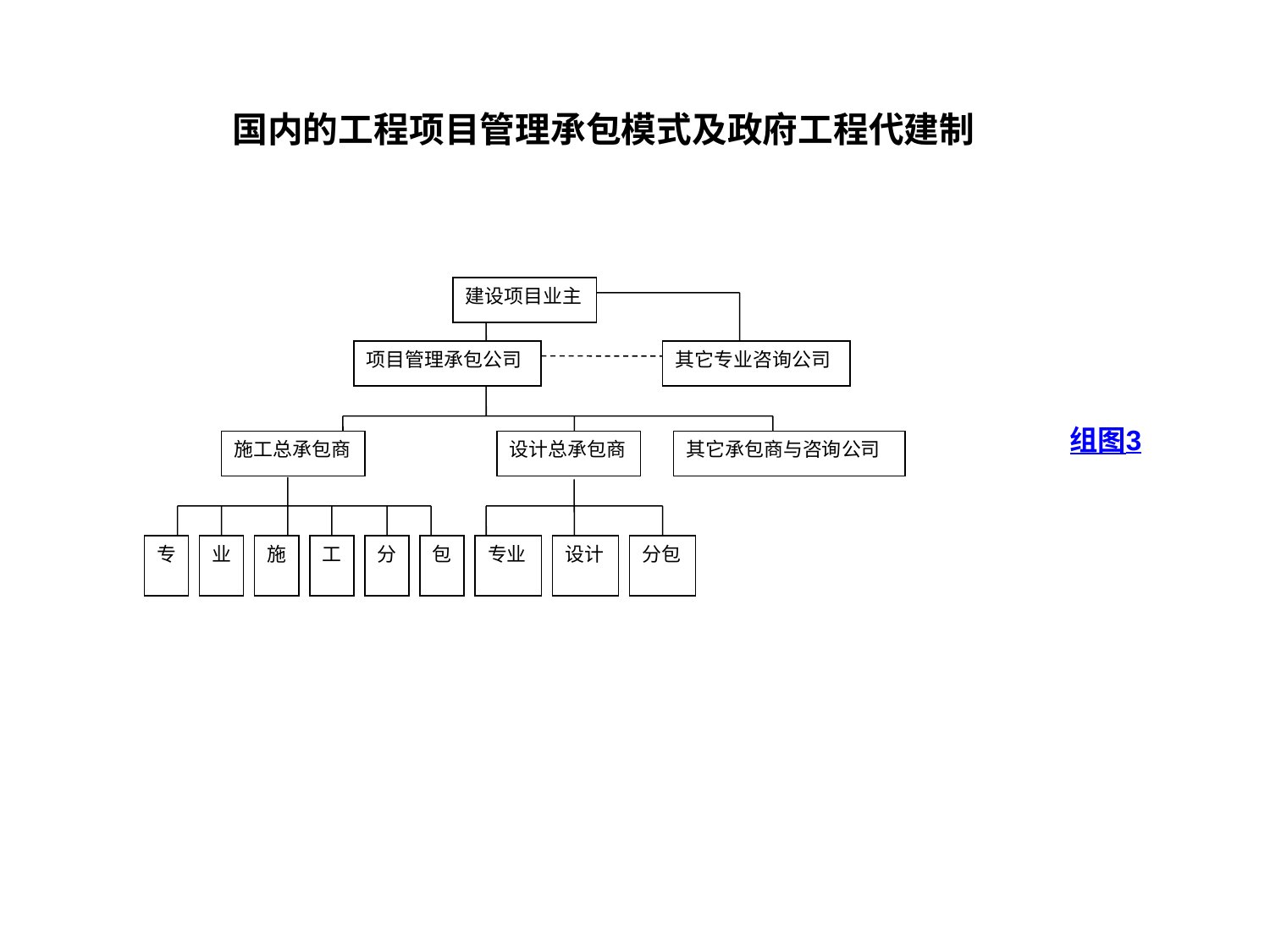

国内的工程项目管理承包模式及政府工程代建制
建设项目业主

项目管理承包公司
其它专业咨询公司

施工总承包商
设计总承包商
其它承包商与咨询公司

专
业
施
工
分
包
专业
设计
分包

组图3